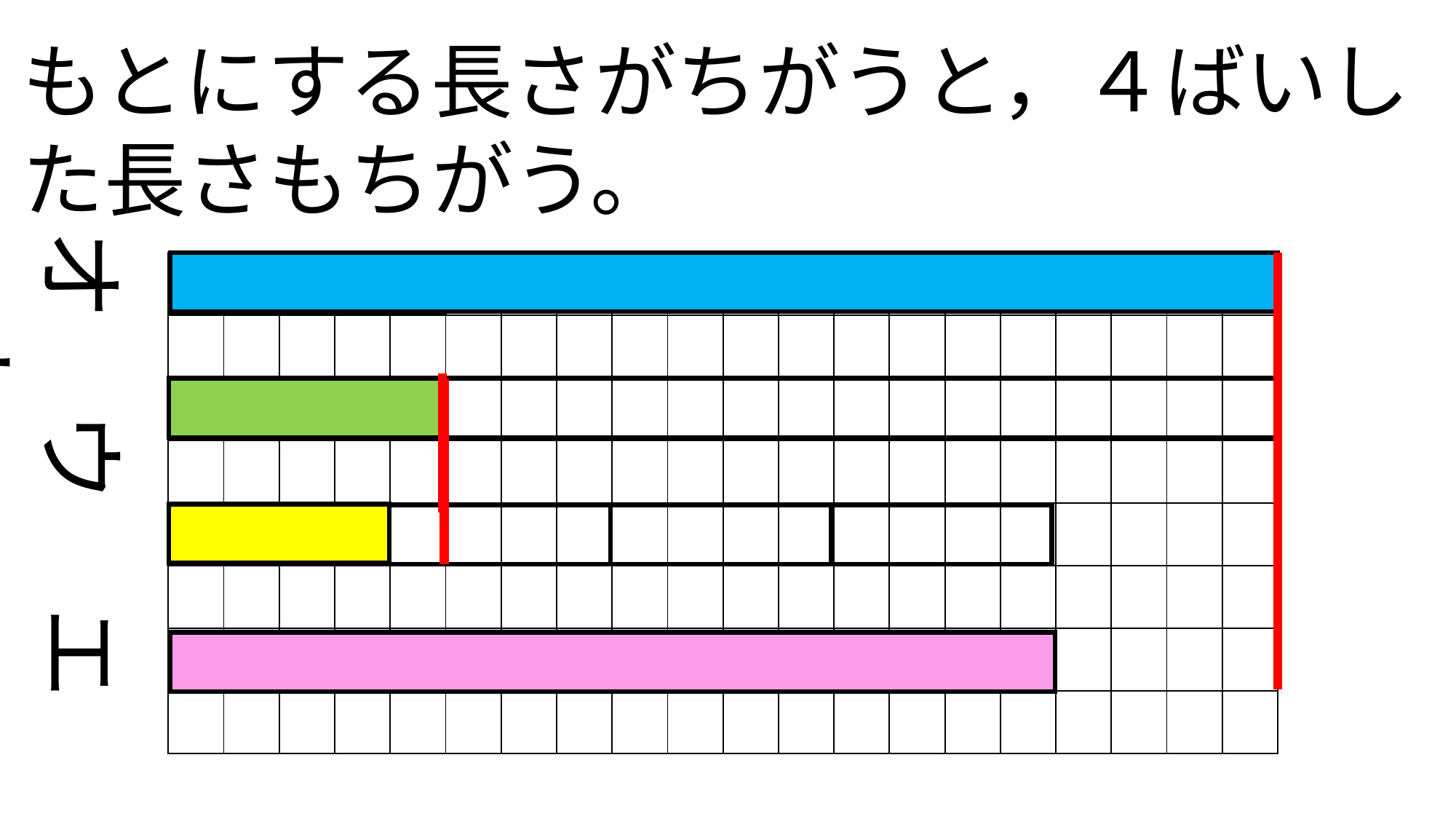

もとにする長さがちがうと，４ばいした長さもちがう。
オ　ウ　　エ　カ

|  |  |  |  |  |  |  |  |  |  |  |  |  |  |  |  |  |  |  |  |
| --- | --- | --- | --- | --- | --- | --- | --- | --- | --- | --- | --- | --- | --- | --- | --- | --- | --- | --- | --- |
|  |  |  |  |  |  |  |  |  |  |  |  |  |  |  |  |  |  |  |  |
|  |  |  |  |  |  |  |  |  |  |  |  |  |  |  |  |  |  |  |  |
|  |  |  |  |  |  |  |  |  |  |  |  |  |  |  |  |  |  |  |  |
|  |  |  |  |  |  |  |  |  |  |  |  |  |  |  |  |  |  |  |  |
|  |  |  |  |  |  |  |  |  |  |  |  |  |  |  |  |  |  |  |  |
|  |  |  |  |  |  |  |  |  |  |  |  |  |  |  |  |  |  |  |  |
|  |  |  |  |  |  |  |  |  |  |  |  |  |  |  |  |  |  |  |  |